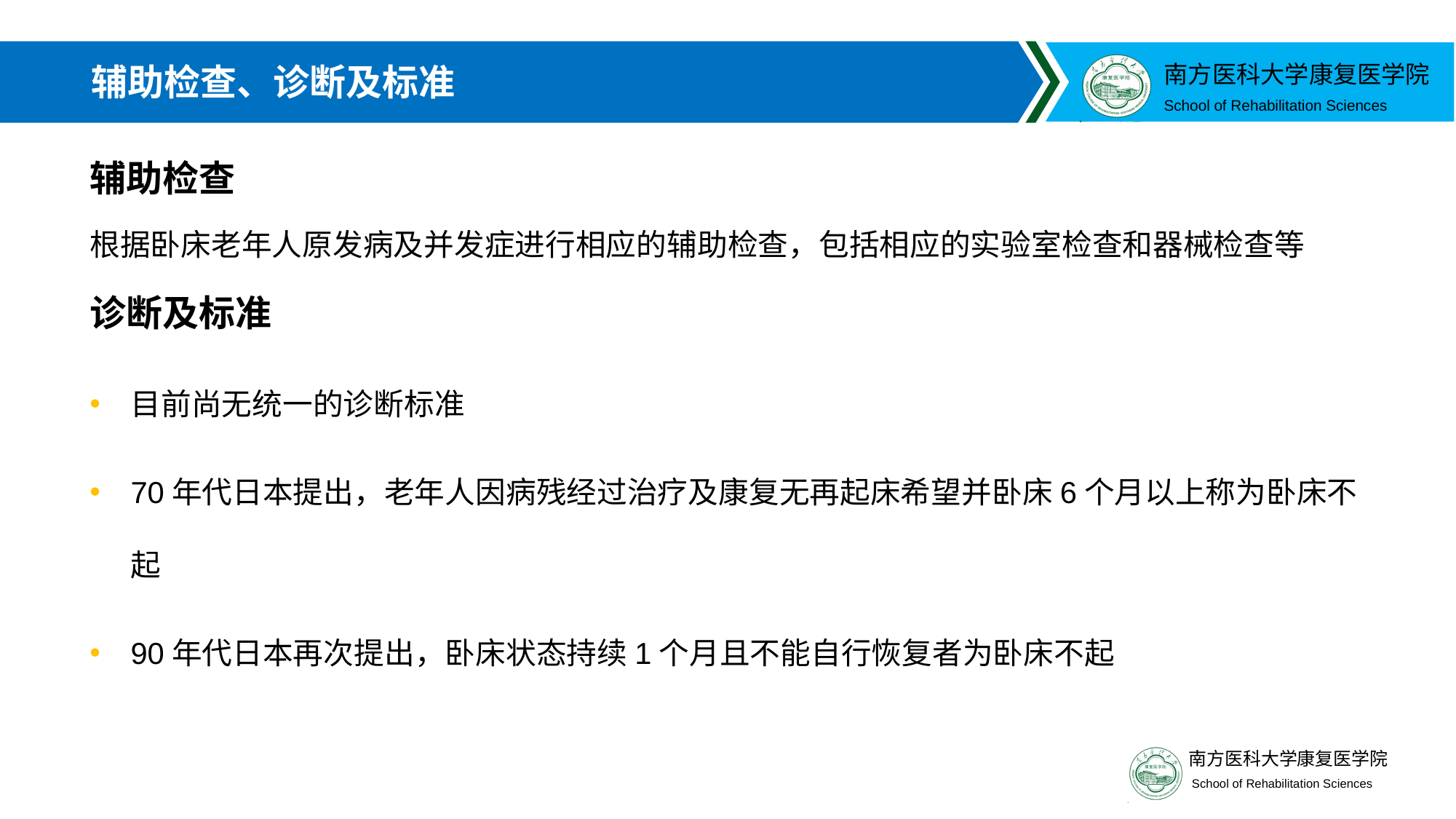

# 辅助检查、诊断及标准
辅助检查
根据卧床老年人原发病及并发症进行相应的辅助检查，包括相应的实验室检查和器械检查等
诊断及标准
目前尚无统一的诊断标准
70年代日本提出，老年人因病残经过治疗及康复无再起床希望并卧床6个月以上称为卧床不起
90年代日本再次提出，卧床状态持续1个月且不能自行恢复者为卧床不起